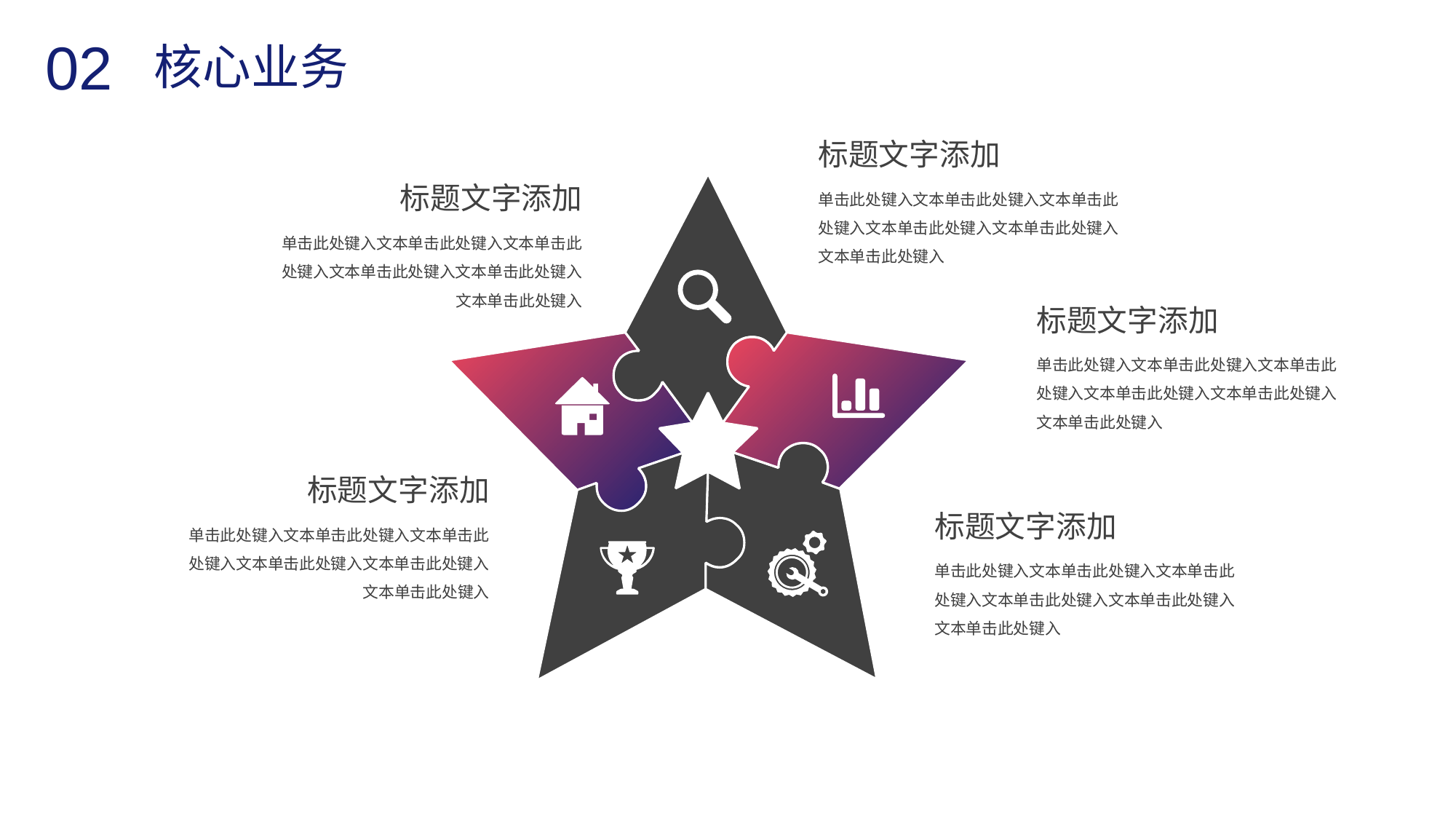

BY YUSHEN
02
核心业务
标题文字添加
单击此处键入文本单击此处键入文本单击此处键入文本单击此处键入文本单击此处键入文本单击此处键入

标题文字添加
单击此处键入文本单击此处键入文本单击此处键入文本单击此处键入文本单击此处键入文本单击此处键入

标题文字添加
单击此处键入文本单击此处键入文本单击此处键入文本单击此处键入文本单击此处键入文本单击此处键入

标题文字添加
单击此处键入文本单击此处键入文本单击此处键入文本单击此处键入文本单击此处键入文本单击此处键入

标题文字添加
单击此处键入文本单击此处键入文本单击此处键入文本单击此处键入文本单击此处键入文本单击此处键入